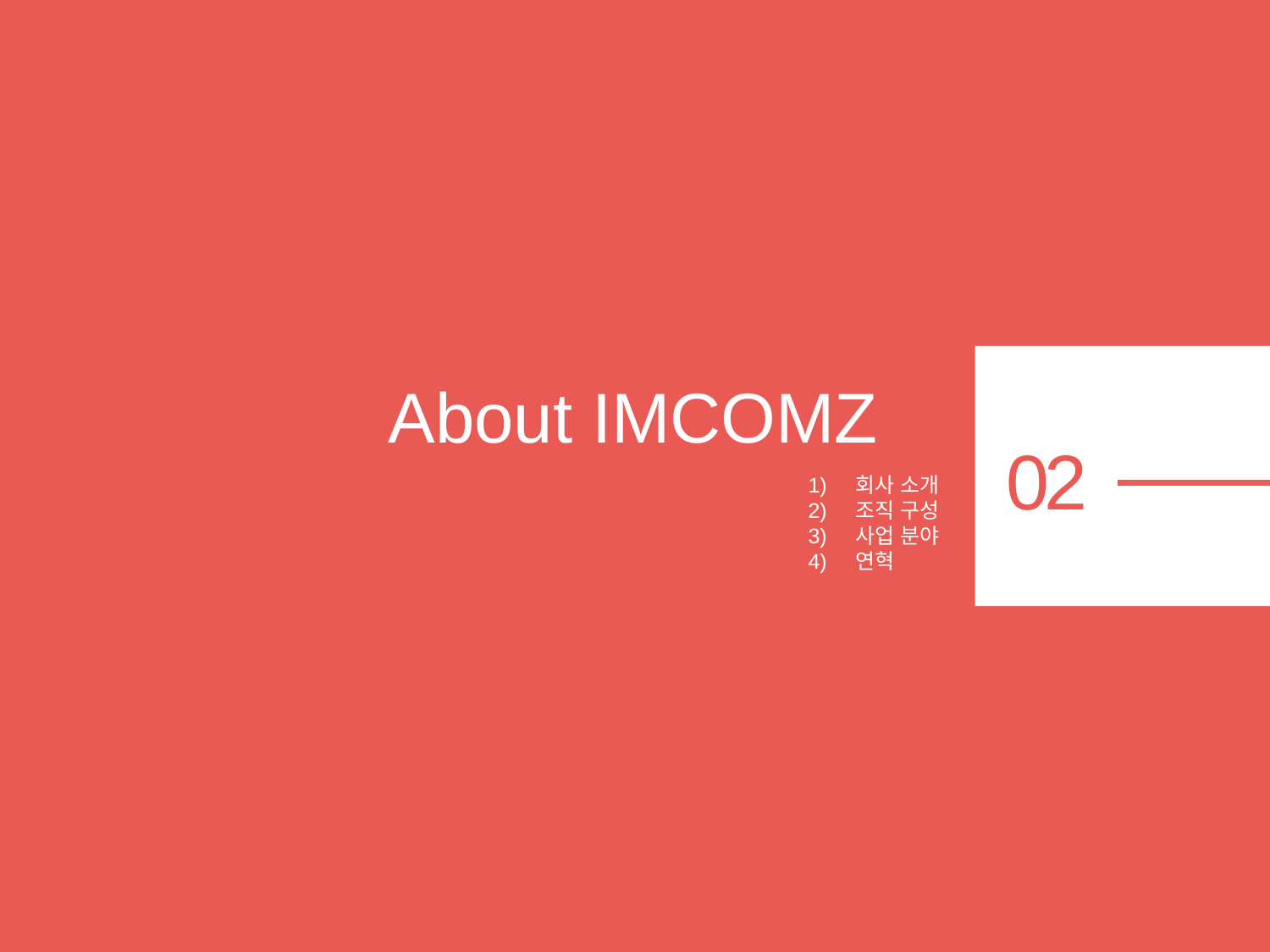

About IMCOMZ
02
회사 소개
조직 구성
사업 분야
연혁